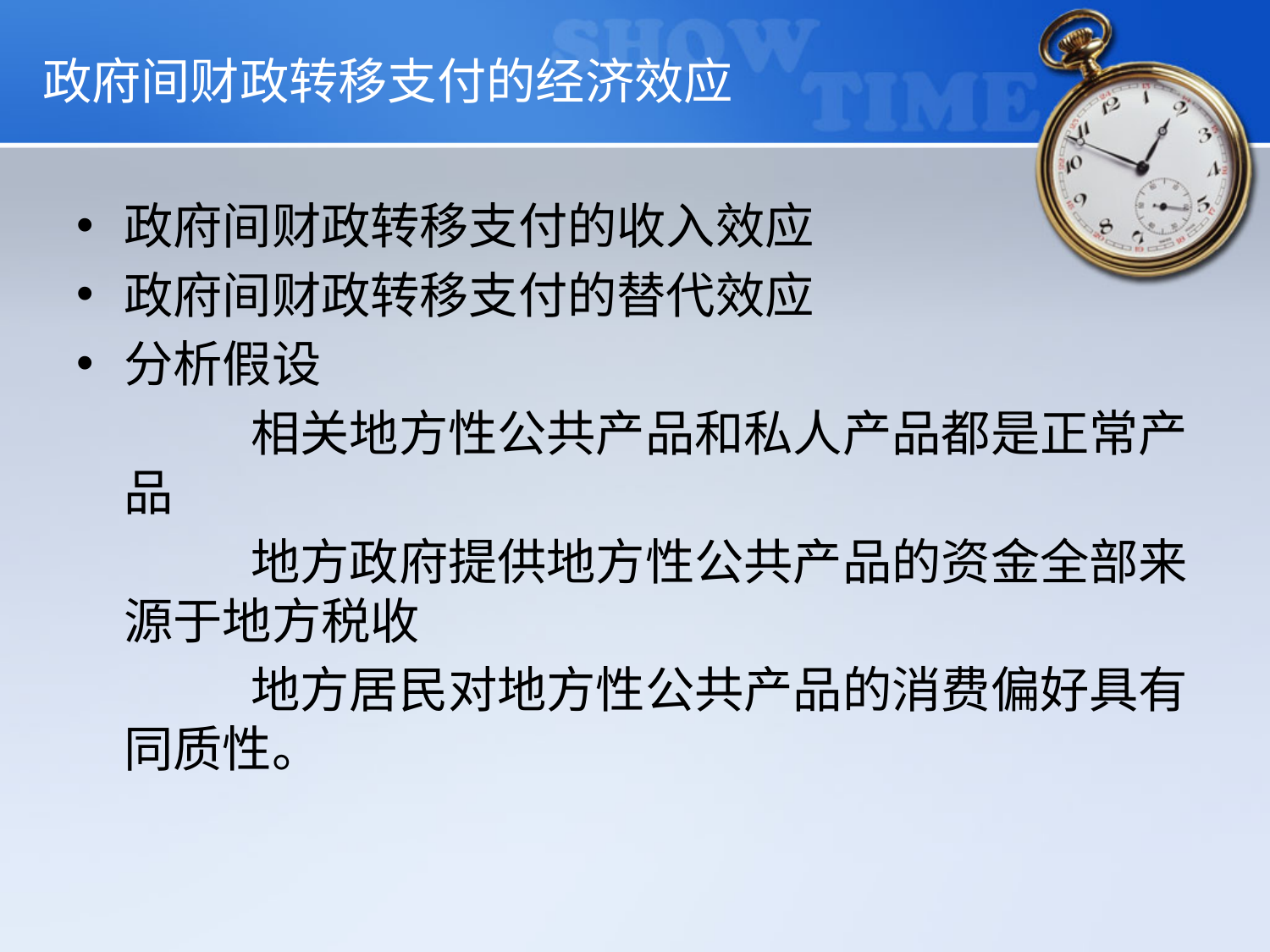

# 政府间财政转移支付的经济效应
政府间财政转移支付的收入效应
政府间财政转移支付的替代效应
分析假设
		相关地方性公共产品和私人产品都是正常产品
		地方政府提供地方性公共产品的资金全部来源于地方税收
		地方居民对地方性公共产品的消费偏好具有同质性。